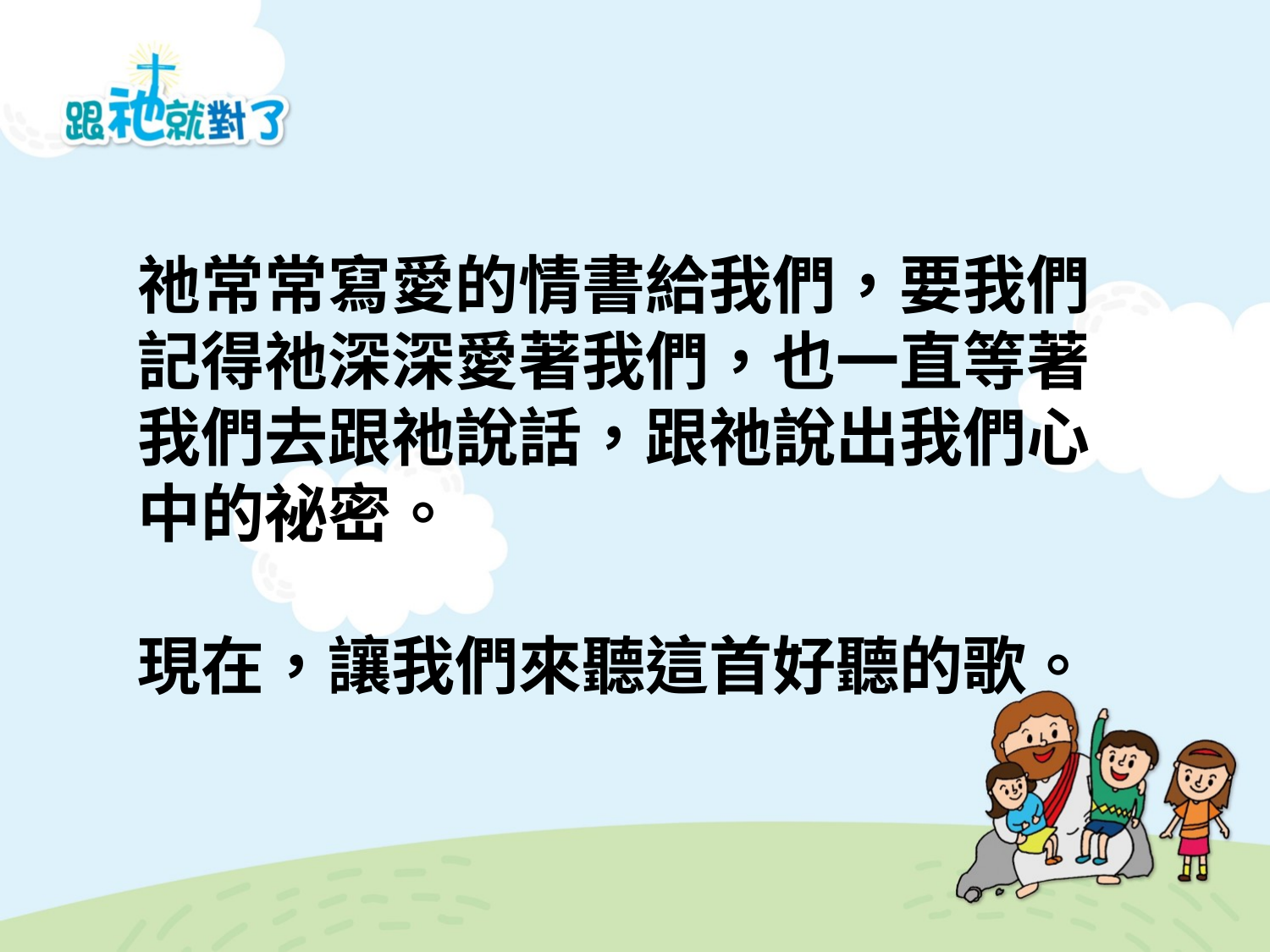

祂常常寫愛的情書給我們，要我們記得祂深深愛著我們，也一直等著我們去跟祂說話，跟祂說出我們心中的祕密。

現在，讓我們來聽這首好聽的歌。